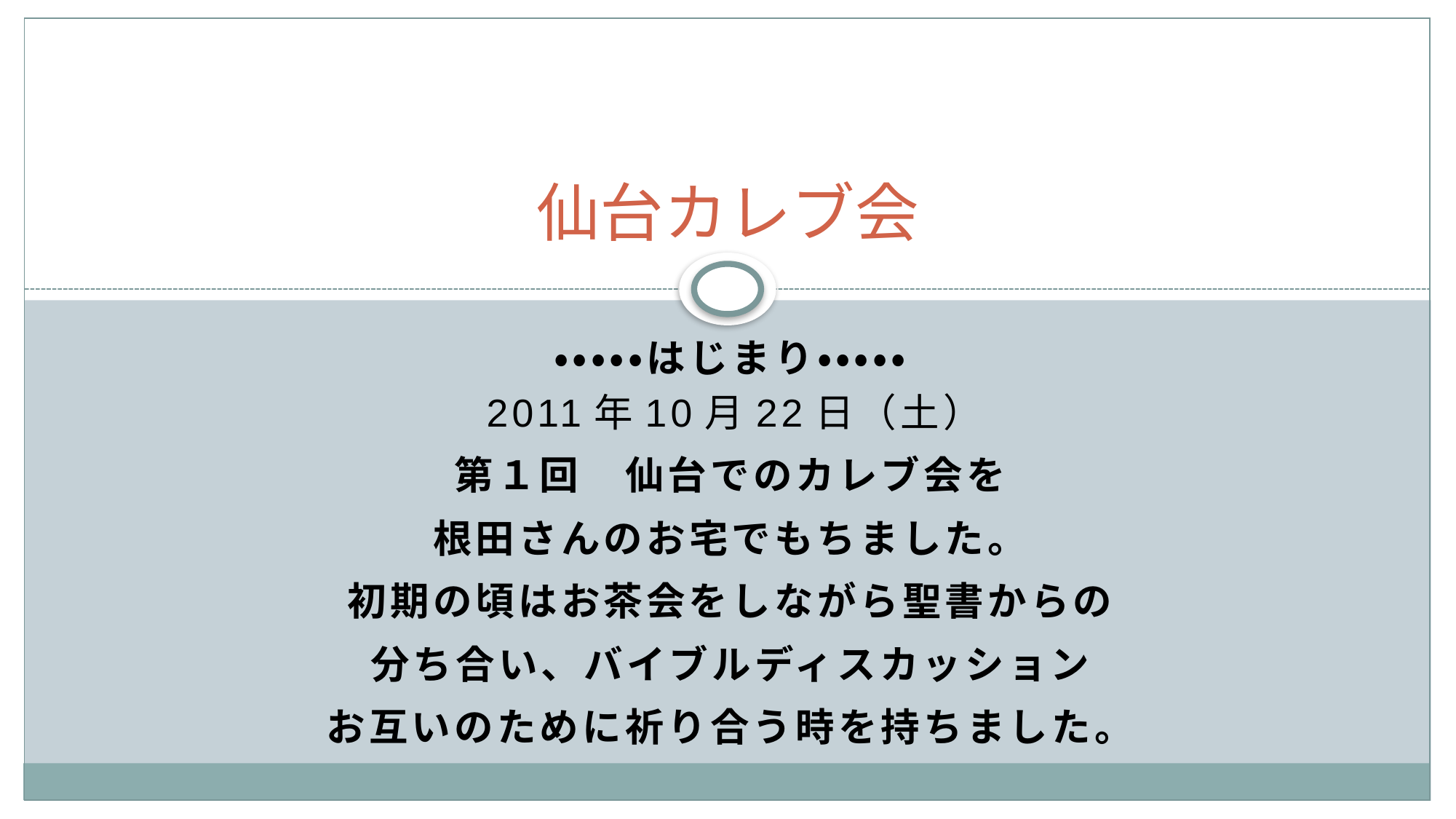

# 仙台カレブ会
・・・・・はじまり・・・・・
　2011年10月22日（土）
第１回　仙台でのカレブ会を
根田さんのお宅でもちました。
初期の頃はお茶会をしながら聖書からの
分ち合い、バイブルディスカッション
お互いのために祈り合う時を持ちました。